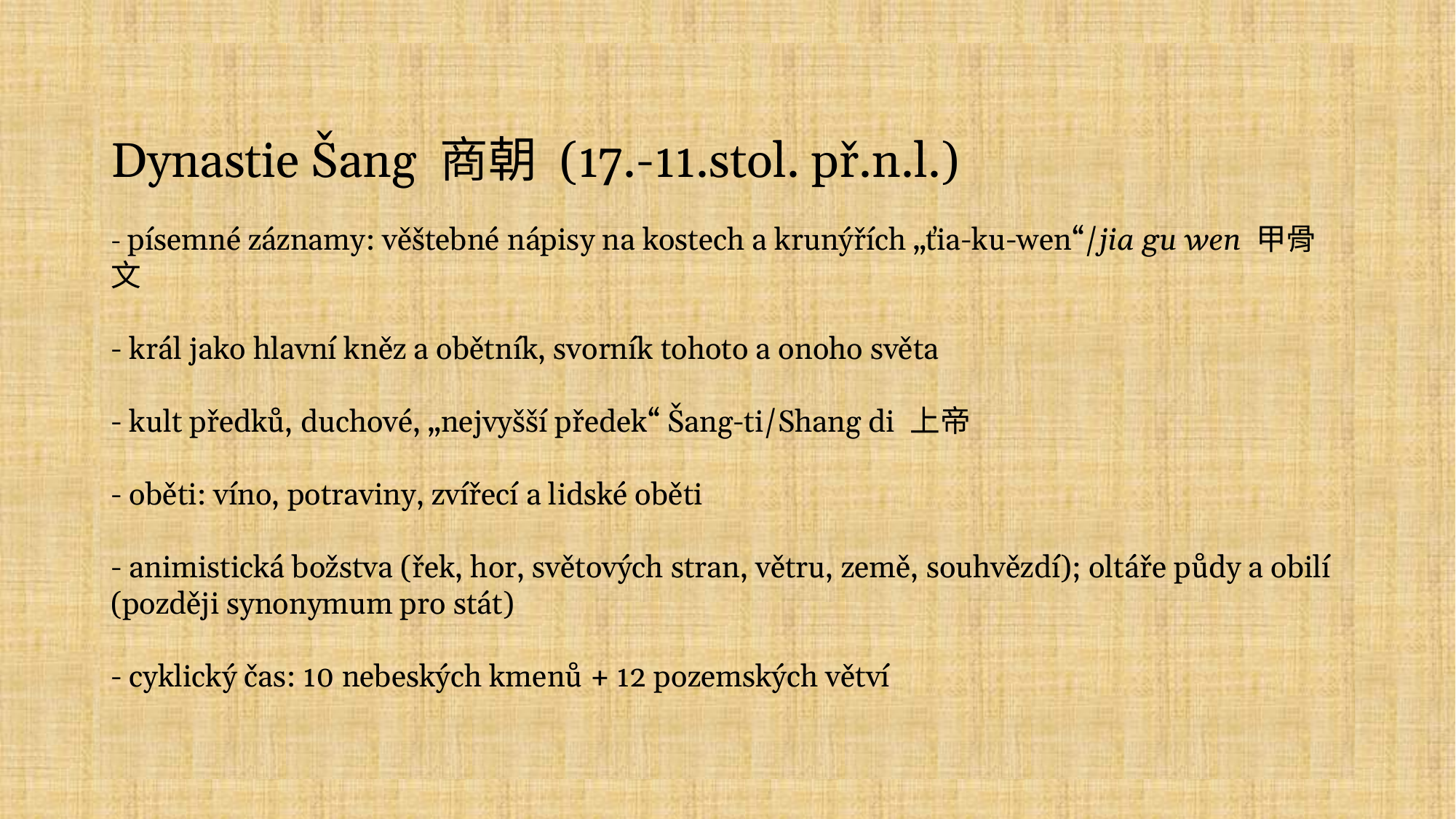

# Dynastie Šang 商朝 (17.-11.stol. př.n.l.) - písemné záznamy: věštebné nápisy na kostech a krunýřích „ťia-ku-wen“/jia gu wen 甲骨文 - král jako hlavní kněz a obětník, svorník tohoto a onoho světa - kult předků, duchové, „nejvyšší předek“ Šang-ti/Shang di 上帝 - oběti: víno, potraviny, zvířecí a lidské oběti - animistická božstva (řek, hor, světových stran, větru, země, souhvězdí); oltáře půdy a obilí (později synonymum pro stát) - cyklický čas: 10 nebeských kmenů + 12 pozemských větví